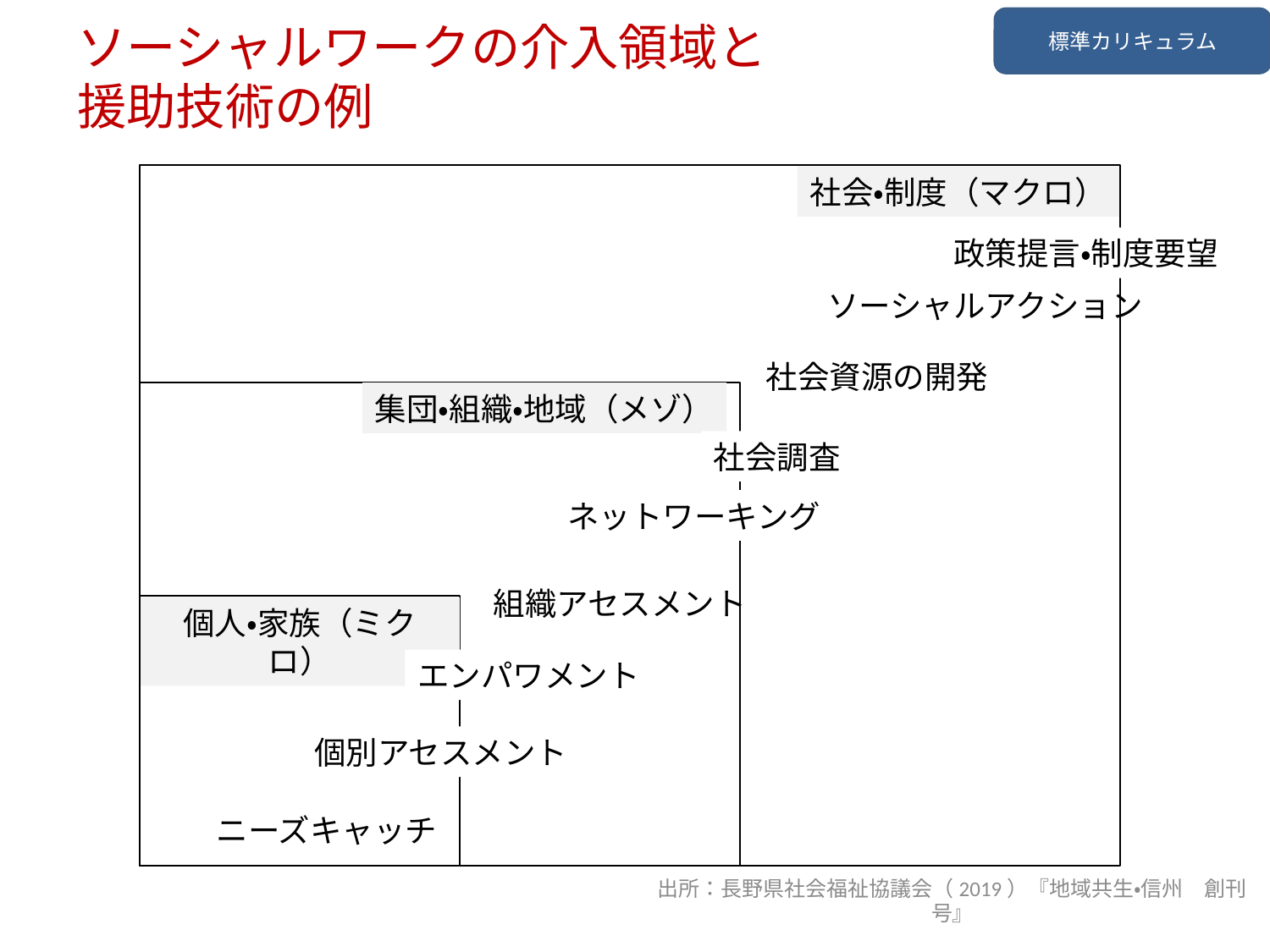

標準カリキュラム
ソーシャルワークの介入領域と援助技術の例

社会・制度（マクロ）
政策提言・制度要望
ソーシャルアクション
社会資源の開発

集団・組織・地域（メゾ）
社会調査
ネットワーキング
組織アセスメント

個人・家族（ミクロ）
エンパワメント
個別アセスメント
ニーズキャッチ
出所：長野県社会福祉協議会（2019）『地域共生・信州　創刊号』